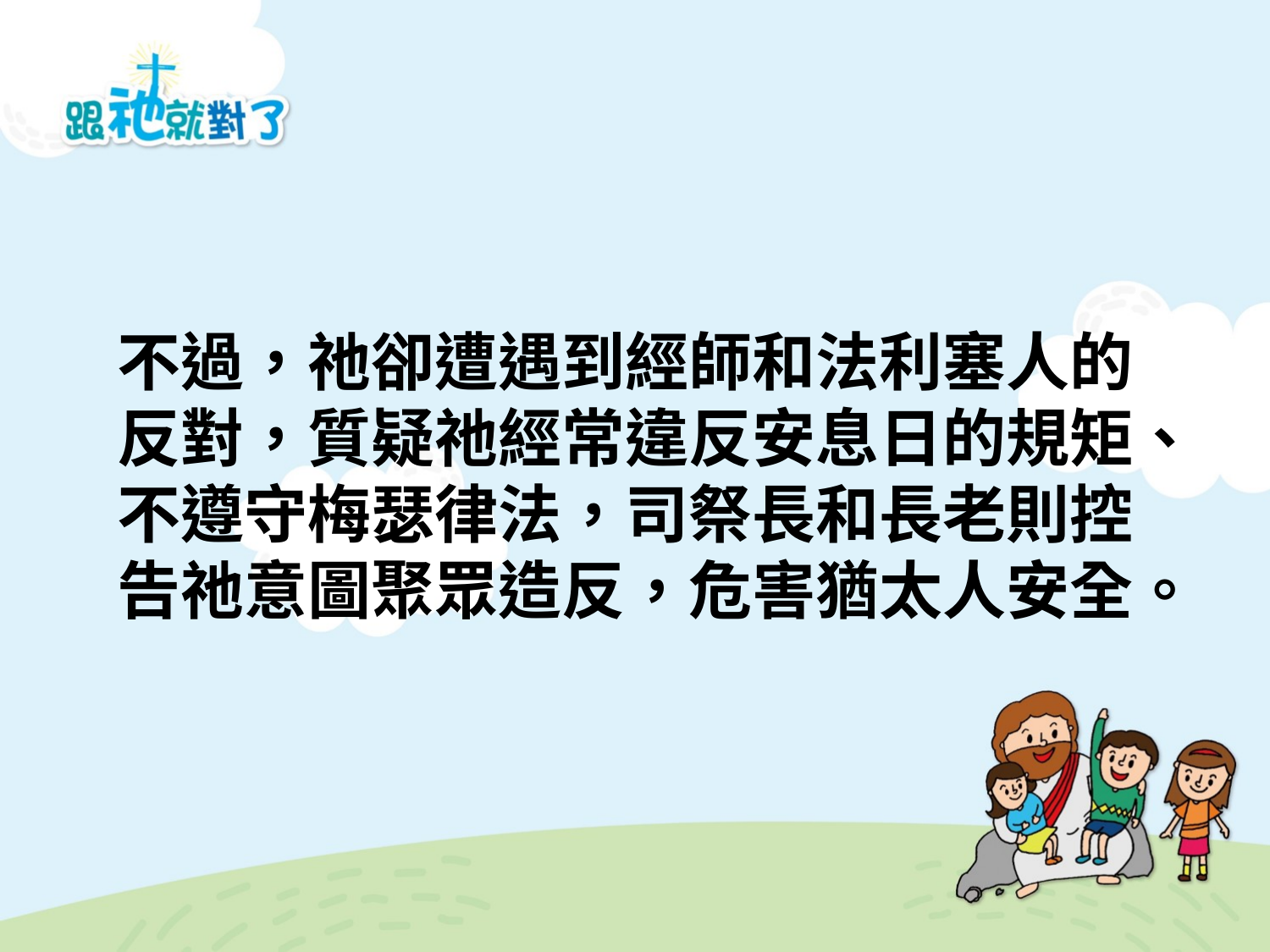

不過，祂卻遭遇到經師和法利塞人的反對，質疑祂經常違反安息日的規矩、不遵守梅瑟律法，司祭長和長老則控告祂意圖聚眾造反，危害猶太人安全。